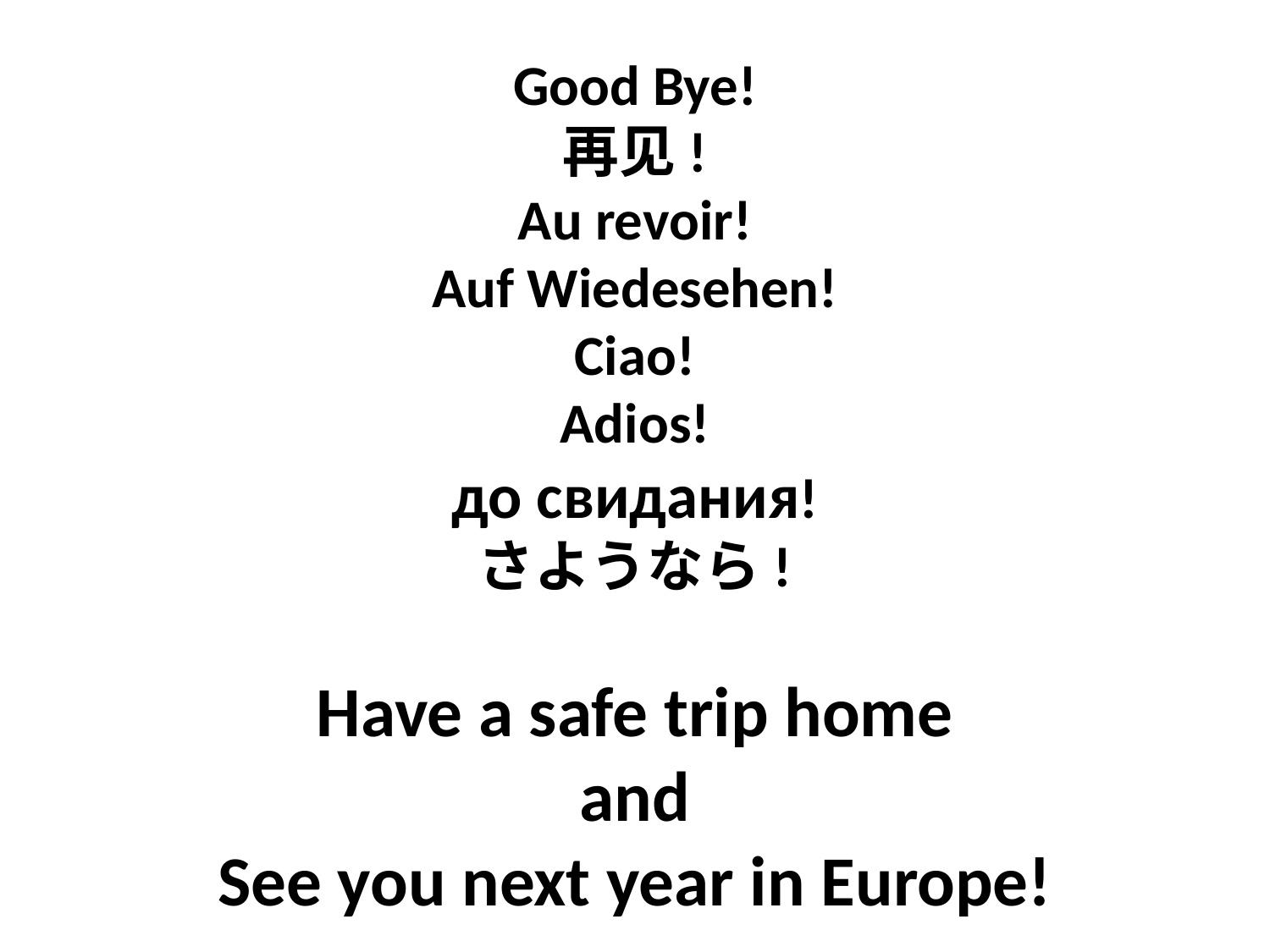

Good Bye!
再见!
Au revoir!
Auf Wiedesehen!
Ciao!
Adios!
до свидания!
さようなら!

Have a safe trip home
and
See you next year in Europe!